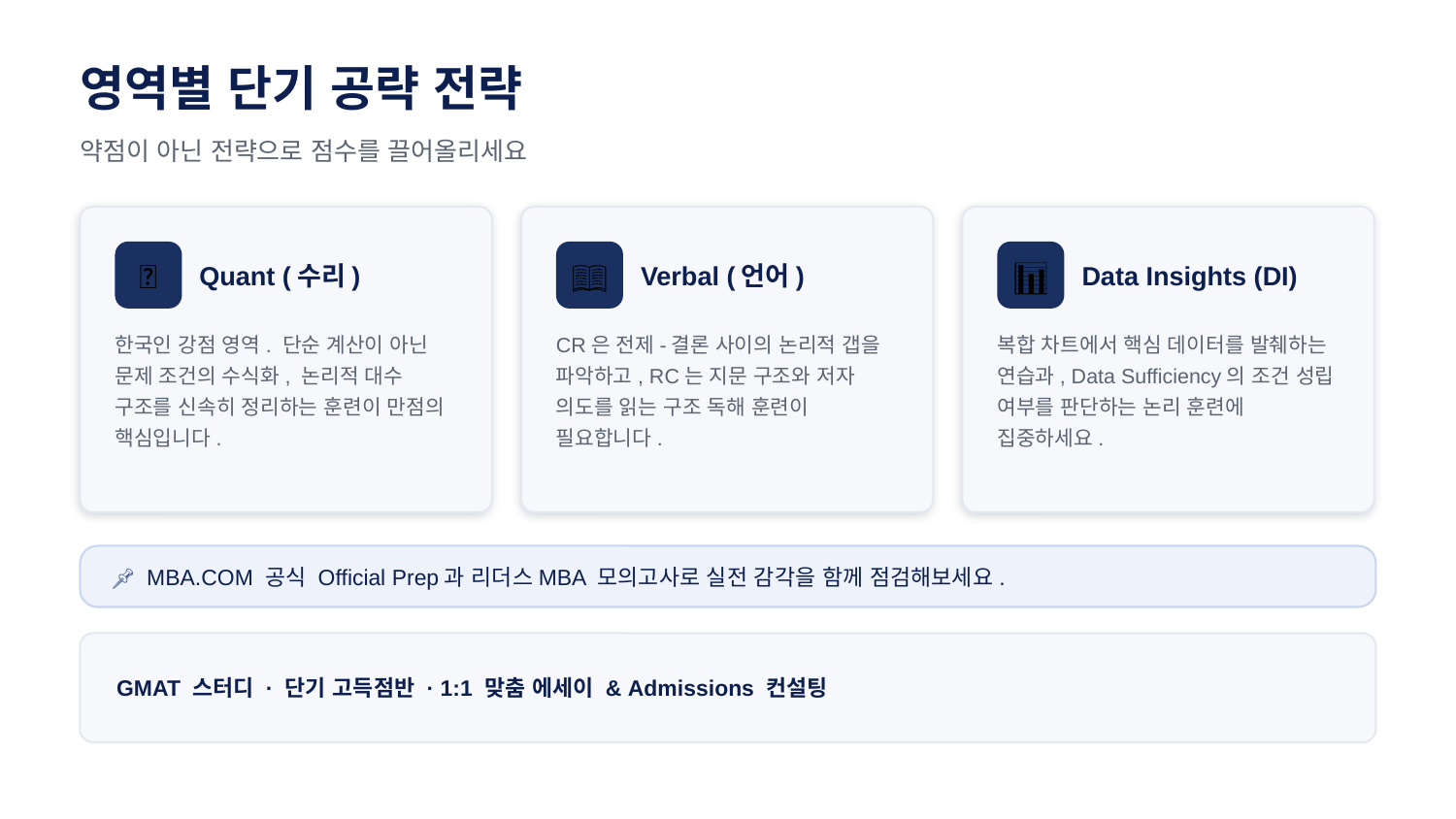

영역별 단기 공략 전략
약점이 아닌 전략으로 점수를 끌어올리세요

Quant (수리)
Verbal (언어)
Data Insights (DI)

🧮

📖

📊
한국인 강점 영역. 단순 계산이 아닌 문제 조건의 수식화, 논리적 대수 구조를 신속히 정리하는 훈련이 만점의 핵심입니다.
CR은 전제-결론 사이의 논리적 갭을 파악하고, RC는 지문 구조와 저자 의도를 읽는 구조 독해 훈련이 필요합니다.
복합 차트에서 핵심 데이터를 발췌하는 연습과, Data Sufficiency의 조건 성립 여부를 판단하는 논리 훈련에 집중하세요.

📌  MBA.COM 공식 Official Prep과 리더스MBA 모의고사로 실전 감각을 함께 점검해보세요.

GMAT 스터디 · 단기 고득점반 · 1:1 맞춤 에세이 & Admissions 컨설팅